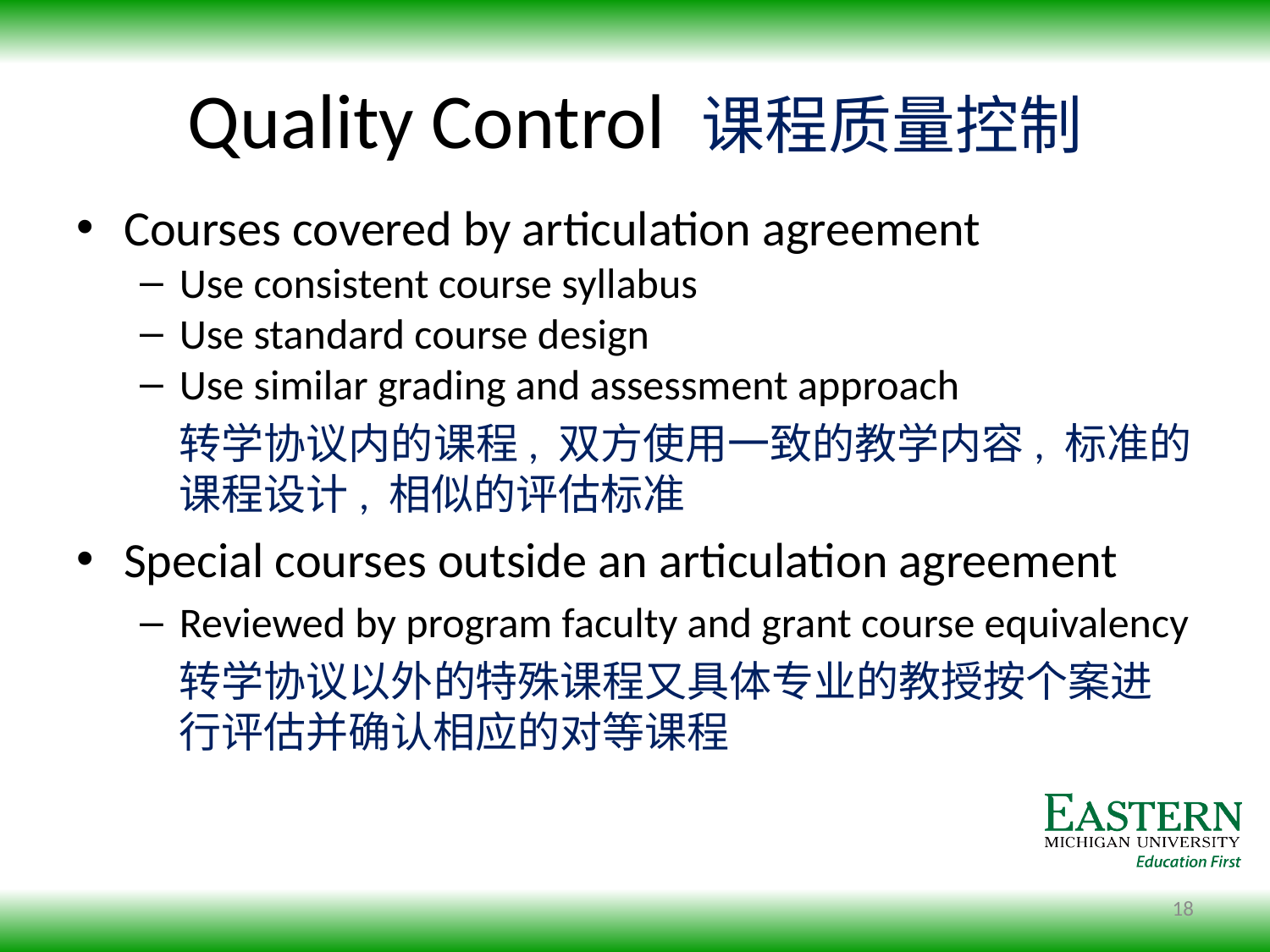

# Quality Control 课程质量控制
Courses covered by articulation agreement
Use consistent course syllabus
Use standard course design
Use similar grading and assessment approach
	转学协议内的课程, 双方使用一致的教学内容, 标准的课程设计, 相似的评估标准
Special courses outside an articulation agreement
Reviewed by program faculty and grant course equivalency
	转学协议以外的特殊课程又具体专业的教授按个案进行评估并确认相应的对等课程
18